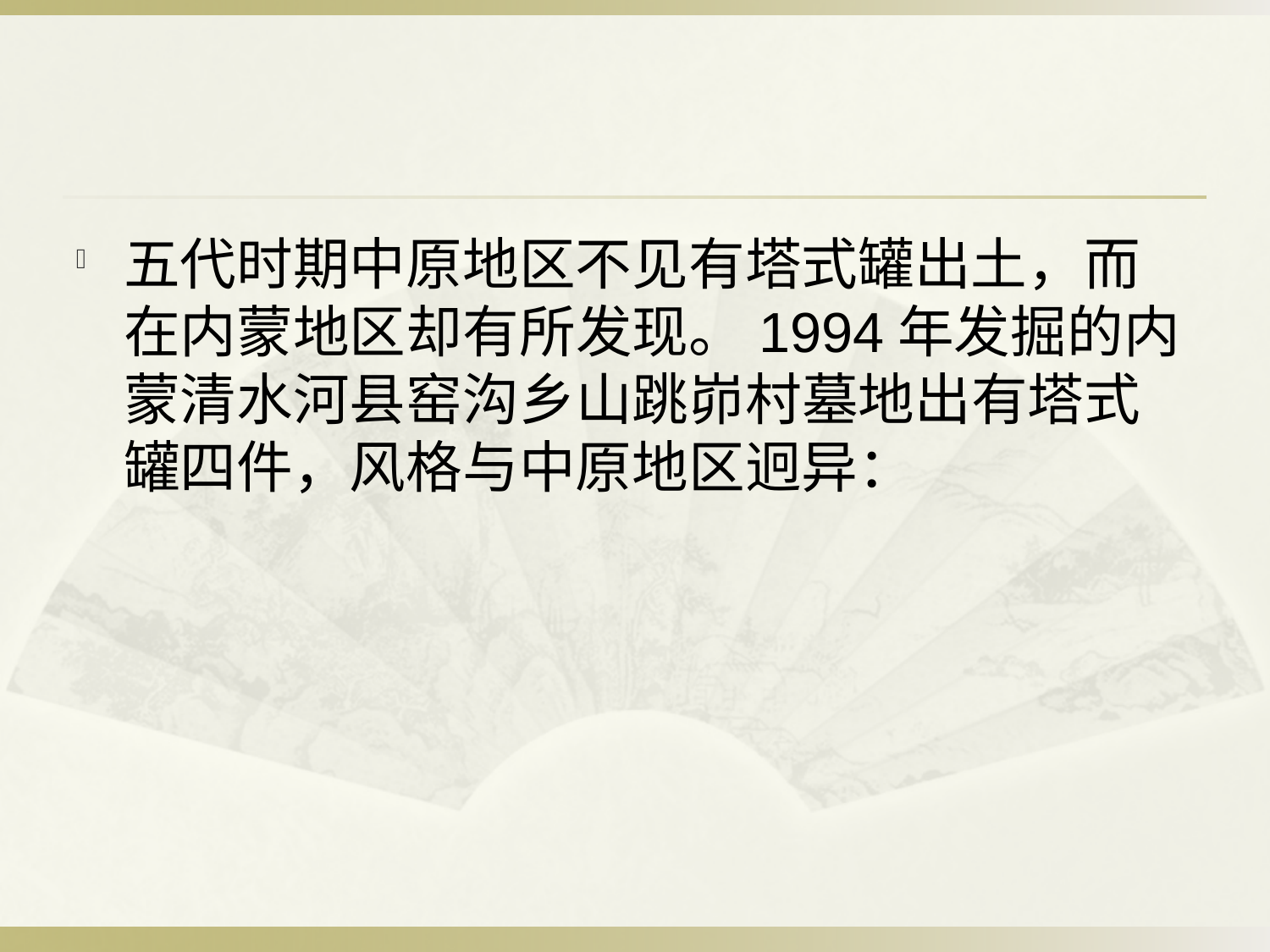

#
五代时期中原地区不见有塔式罐出土，而在内蒙地区却有所发现。1994年发掘的内蒙清水河县窑沟乡山跳峁村墓地出有塔式罐四件，风格与中原地区迥异：